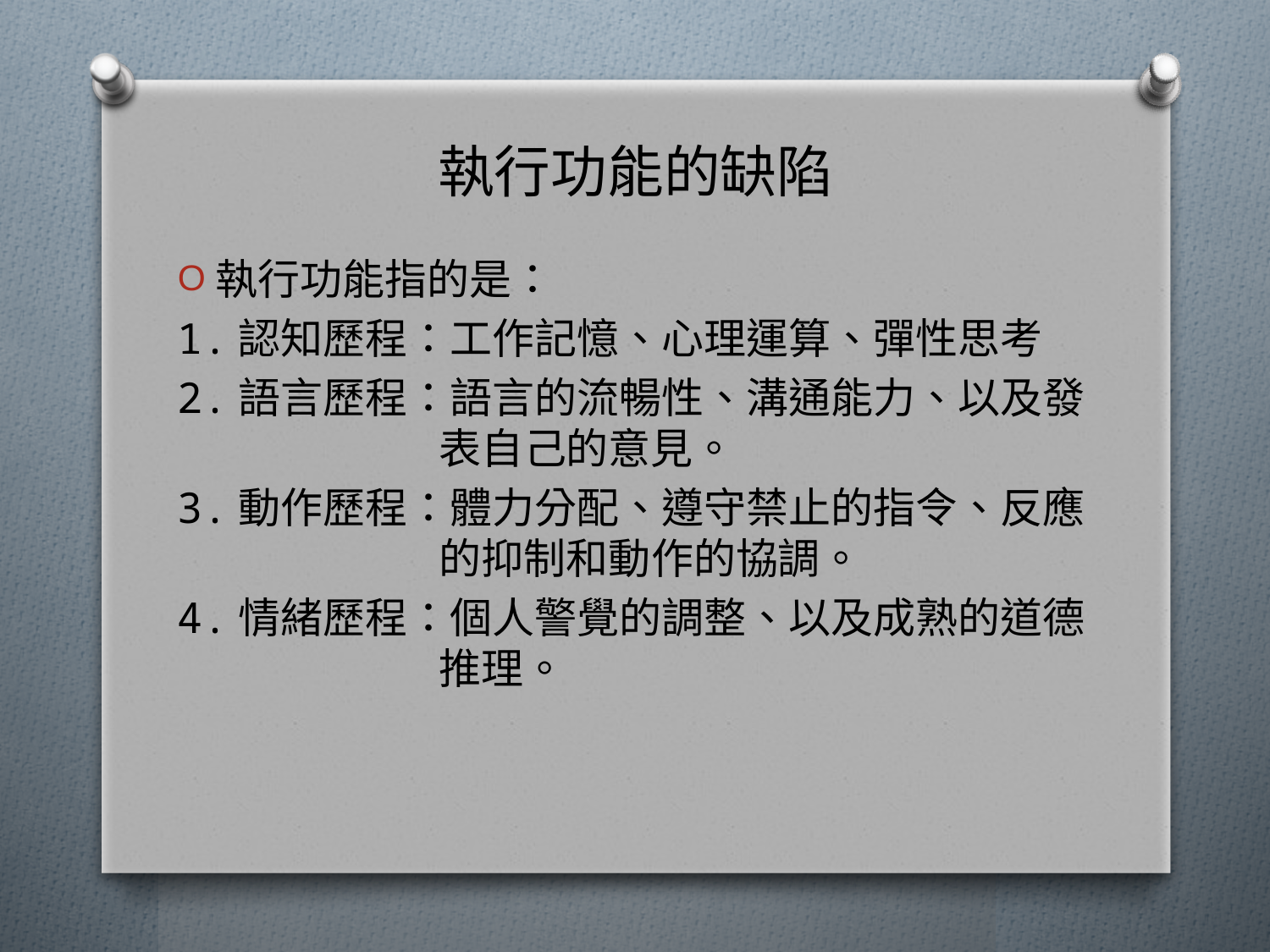

# 執行功能的缺陷
執行功能指的是：
1.認知歷程：工作記憶、心理運算、彈性思考
2.語言歷程：語言的流暢性、溝通能力、以及發表自己的意見。
3.動作歷程：體力分配、遵守禁止的指令、反應的抑制和動作的協調。
4.情緒歷程：個人警覺的調整、以及成熟的道德推理。